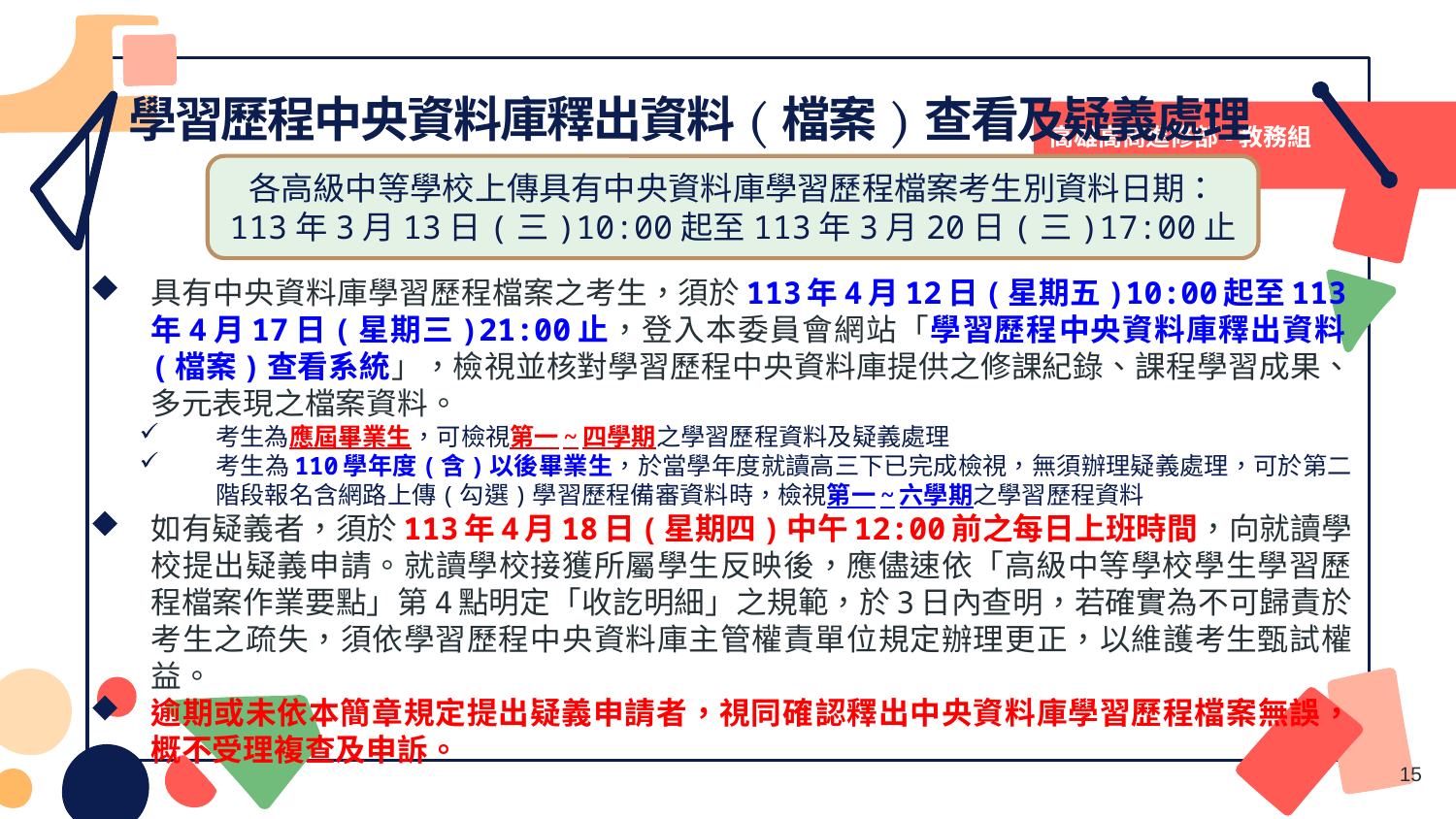

# 學習歷程中央資料庫釋出資料(檔案)查看及疑義處理

高雄高商進修部-教務組

各高級中等學校上傳具有中央資料庫學習歷程檔案考生別資料日期：
113年3月13日(三)10:00起至113年3月20日(三)17:00止

具有中央資料庫學習歷程檔案之考生，須於113年4月12日(星期五)10:00起至113年4月17日(星期三)21:00止，登入本委員會網站「學習歷程中央資料庫釋出資料(檔案)查看系統」，檢視並核對學習歷程中央資料庫提供之修課紀錄、課程學習成果、多元表現之檔案資料。
考生為應屆畢業生，可檢視第一~四學期之學習歷程資料及疑義處理
考生為110學年度(含)以後畢業生，於當學年度就讀高三下已完成檢視，無須辦理疑義處理，可於第二階段報名含網路上傳(勾選)學習歷程備審資料時，檢視第一~六學期之學習歷程資料
如有疑義者，須於113年4月18日(星期四)中午12:00前之每日上班時間，向就讀學校提出疑義申請。就讀學校接獲所屬學生反映後，應儘速依「高級中等學校學生學習歷程檔案作業要點」第4點明定「收訖明細」之規範，於3日內查明，若確實為不可歸責於考生之疏失，須依學習歷程中央資料庫主管權責單位規定辦理更正，以維護考生甄試權益。
逾期或未依本簡章規定提出疑義申請者，視同確認釋出中央資料庫學習歷程檔案無誤，概不受理複查及申訴。
15